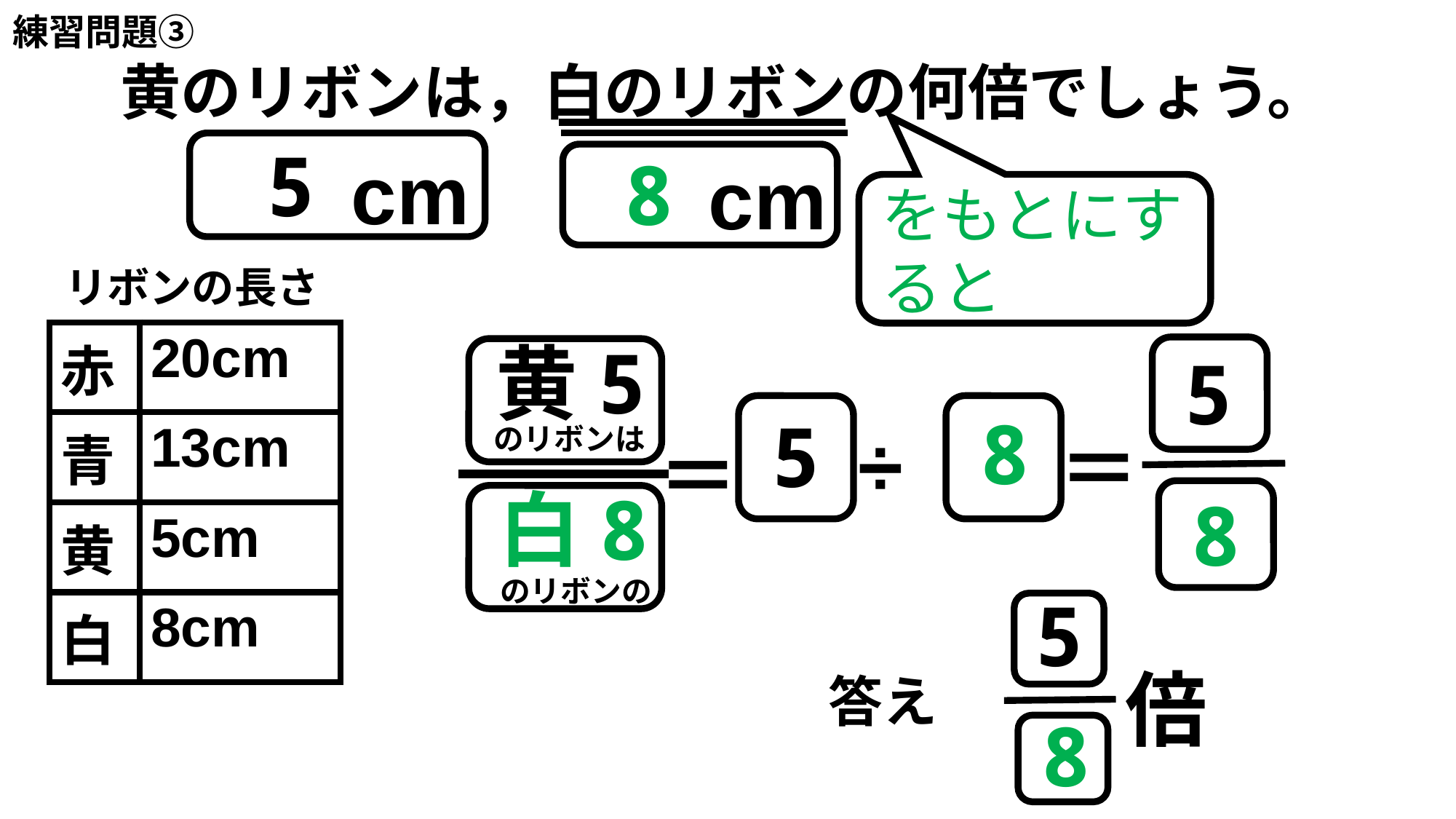

練習問題③
黄のリボンは，白のリボンの何倍でしょう。
5

cm
8
　cm

をもとにすると

リボンの長さ
| 赤 | 20cm |
| --- | --- |
| 青 | 13cm |
| 黄 | 5cm |
| 白 | 8cm |
黄5

5

8
5
5
÷
＝
のリボンは
8
＝
白8
8

のリボンの
5

 倍
答え
8